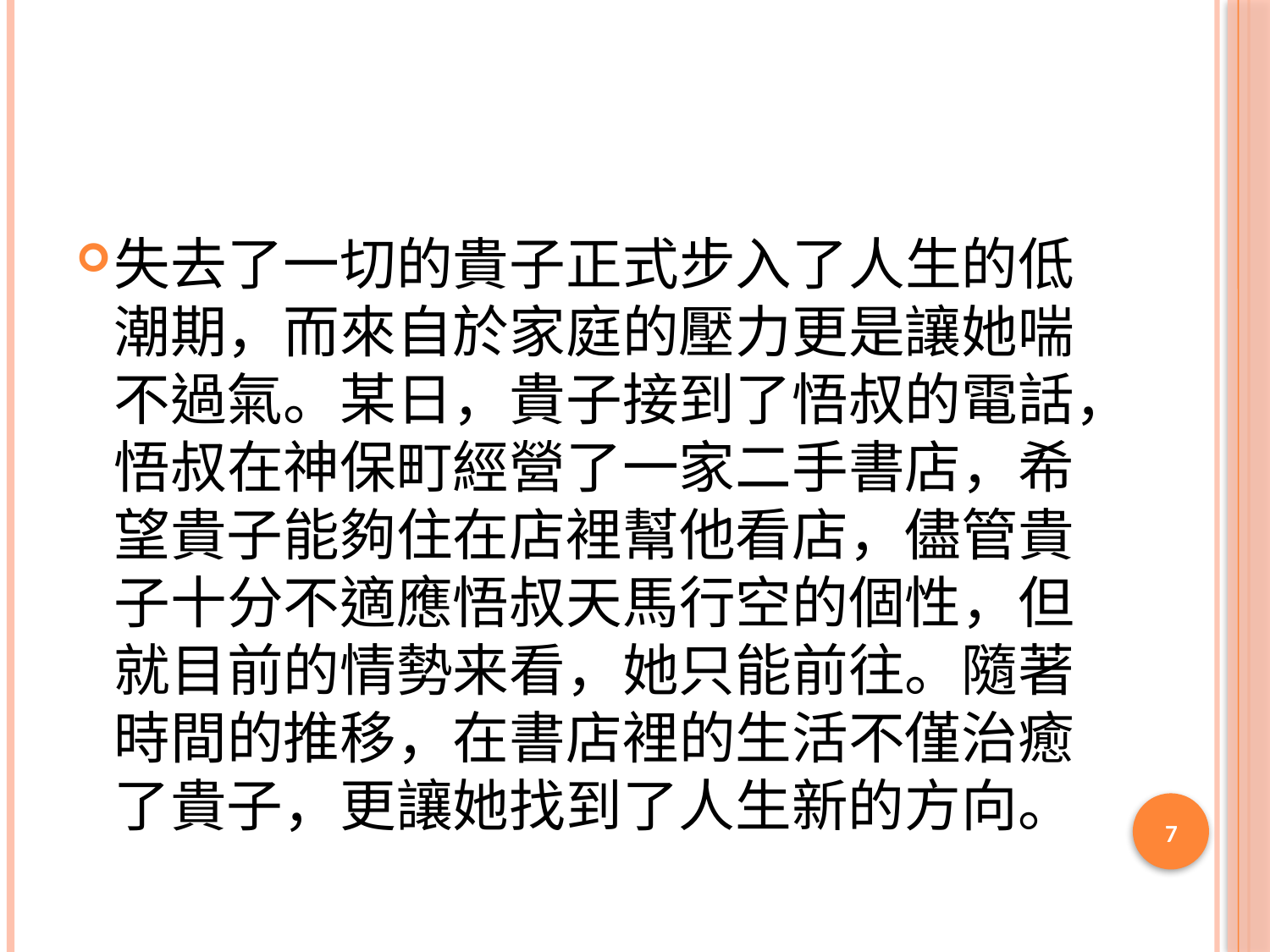

#
失去了一切的貴子正式步入了人生的低潮期，而來自於家庭的壓力更是讓她喘不過氣。某日，貴子接到了悟叔的電話，悟叔在神保町經營了一家二手書店，希望貴子能夠住在店裡幫他看店，儘管貴子十分不適應悟叔天馬行空的個性，但就目前的情勢来看，她只能前往。隨著時間的推移，在書店裡的生活不僅治癒了貴子，更讓她找到了人生新的方向。
7